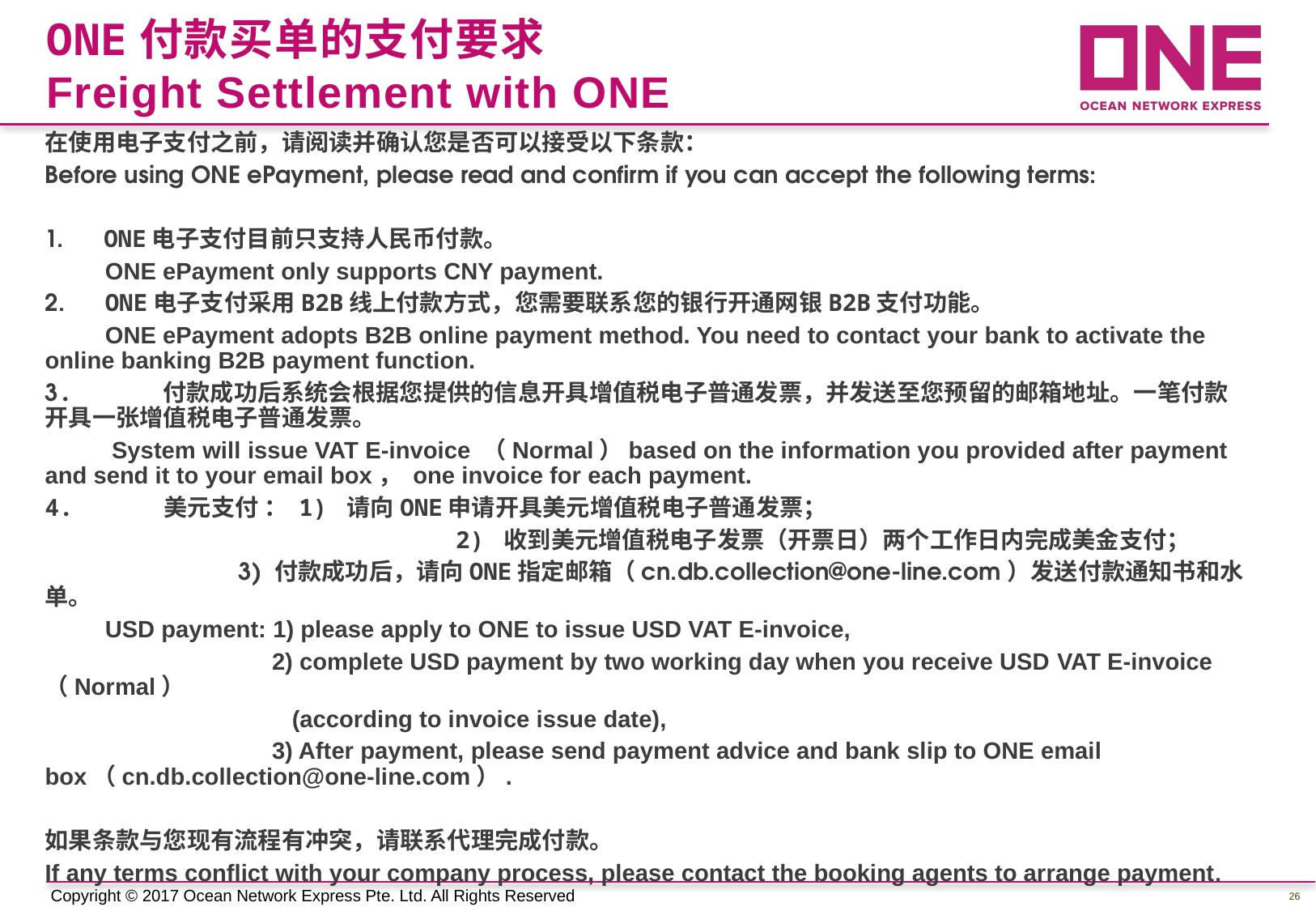

ONE付款买单的支付要求
Freight Settlement with ONE
在使用电子支付之前，请阅读并确认您是否可以接受以下条款：
Before using ONE ePayment, please read and confirm if you can accept the following terms:

1.      ONE电子支付目前只支持人民币付款。
         ONE ePayment only supports CNY payment.
2.      ONE电子支付采用B2B线上付款方式，您需要联系您的银行开通网银B2B支付功能。
         ONE ePayment adopts B2B online payment method. You need to contact your bank to activate the online banking B2B payment function.
3.      付款成功后系统会根据您提供的信息开具增值税电子普通发票，并发送至您预留的邮箱地址。一笔付款开具一张增值税电子普通发票。
          System will issue VAT E-invoice （Normal）based on the information you provided after payment and send it to your email box， one invoice for each payment.
4.      美元支付 ： 1) 请向ONE申请开具美元增值税电子普通发票；
                             2) 收到美元增值税电子发票（开票日）两个工作日内完成美金支付；
                             3) 付款成功后，请向ONE指定邮箱（cn.db.collection@one-line.com）发送付款通知书和水单。
         USD payment: 1) please apply to ONE to issue USD VAT E-invoice,
                                  2) complete USD payment by two working day when you receive USD VAT E-invoice （Normal）
                                     (according to invoice issue date),
                                  3) After payment, please send payment advice and bank slip to ONE email box（cn.db.collection@one-line.com）.

如果条款与您现有流程有冲突，请联系代理完成付款。
If any terms conflict with your company process, please contact the booking agents to arrange payment.

26